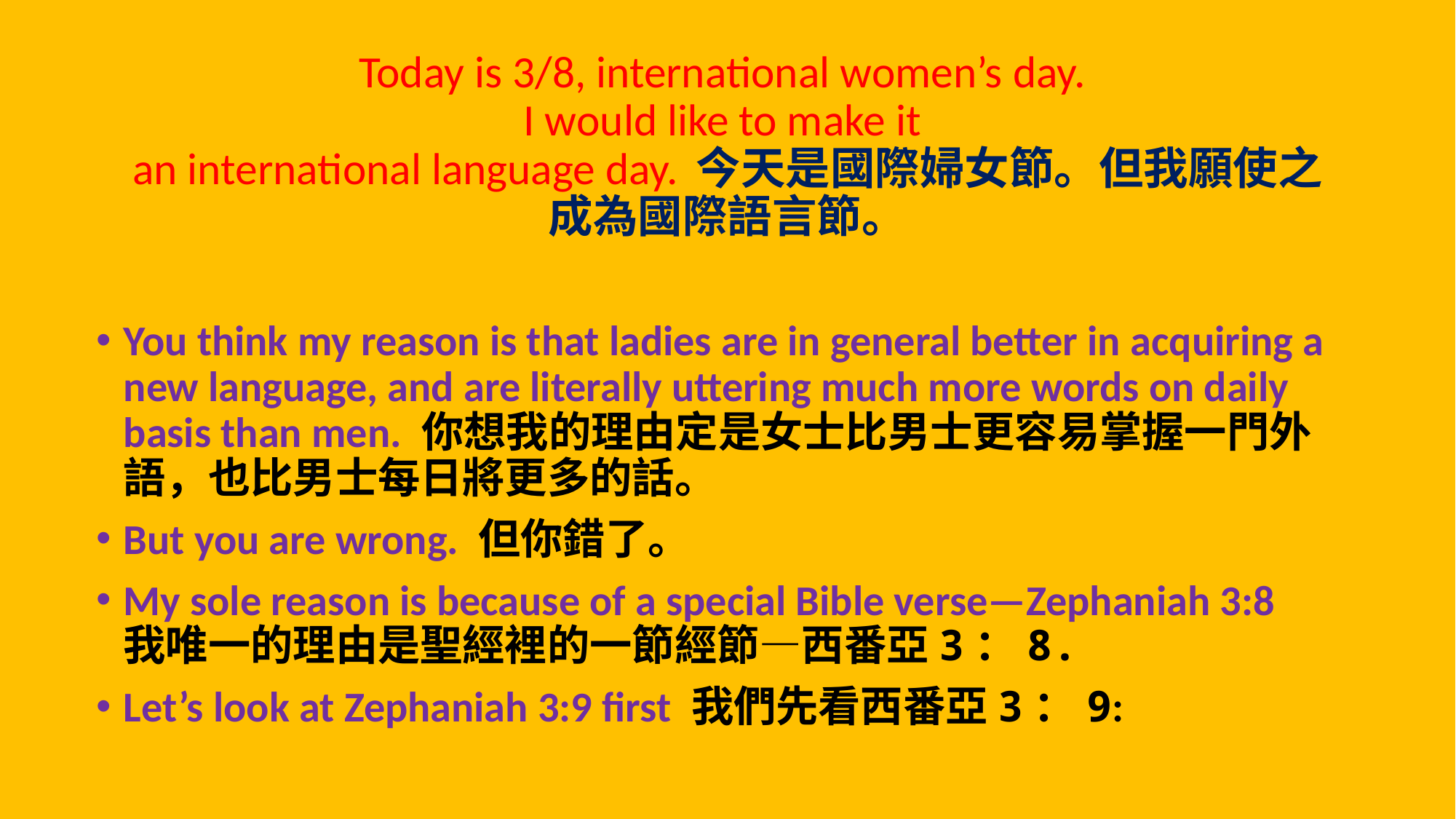

# Today is 3/8, international women’s day. I would like to make it an international language day. 今天是國際婦女節。但我願使之成為國際語言節。
You think my reason is that ladies are in general better in acquiring a new language, and are literally uttering much more words on daily basis than men. 你想我的理由定是女士比男士更容易掌握一門外語，也比男士每日將更多的話。
But you are wrong. 但你錯了。
My sole reason is because of a special Bible verse—Zephaniah 3:8 我唯一的理由是聖經裡的一節經節—西番亞3：8.
Let’s look at Zephaniah 3:9 first 我們先看西番亞3：9: